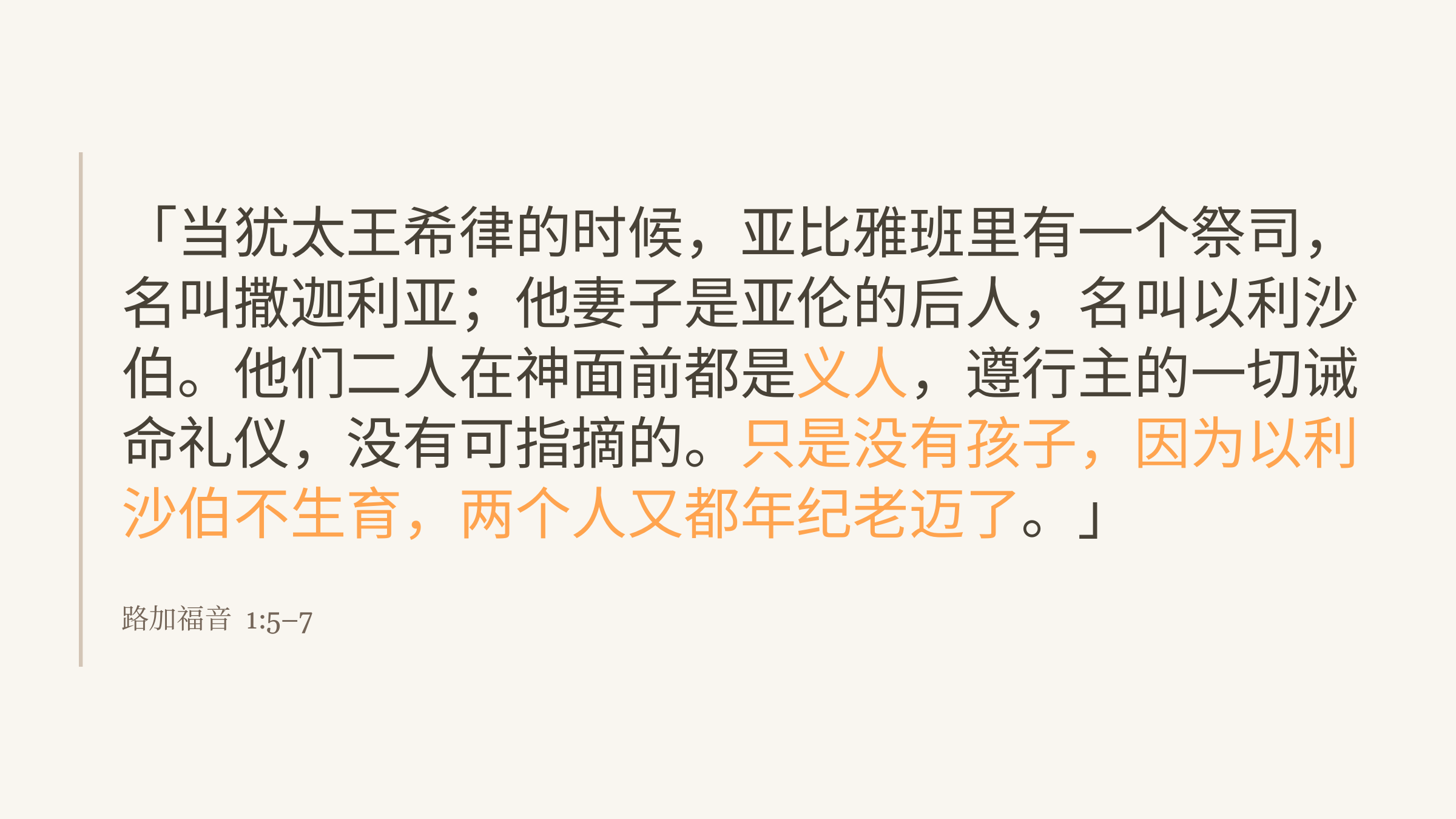

「当犹太王希律的时候，亚比雅班里有一个祭司，名叫撒迦利亚；他妻子是亚伦的后人，名叫以利沙伯。他们二人在神面前都是义人，遵行主的一切诫命礼仪，没有可指摘的。只是没有孩子，因为以利沙伯不生育，两个人又都年纪老迈了。」
路加福音 1:5–7